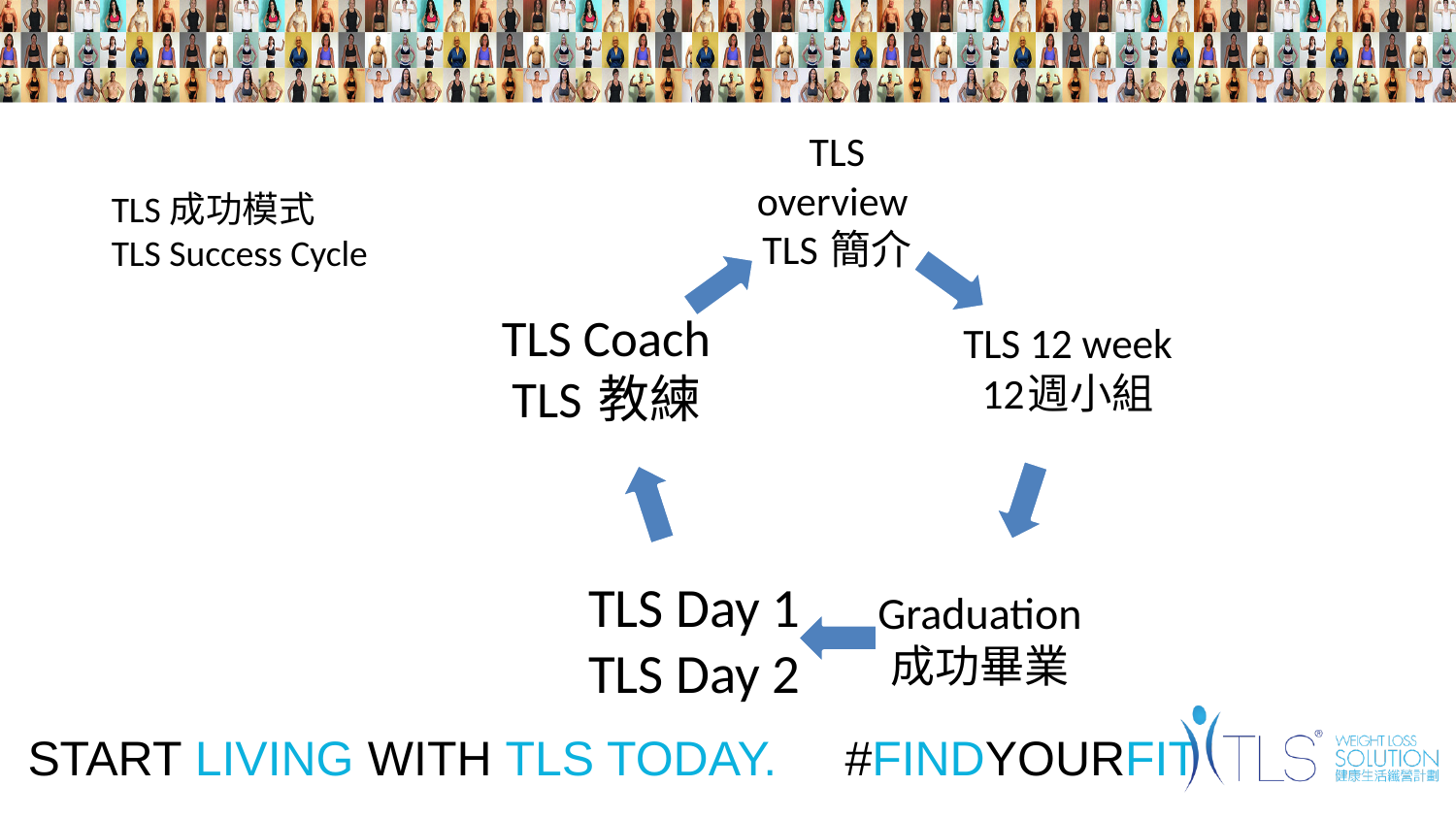

TLS overview  TLS 簡介
TLS 12 week 12週小組
Graduation 成功畢業
TLS Day 1
TLS Day 2
TLS Coach TLS 教練
TLS成功模式
TLS Success Cycle